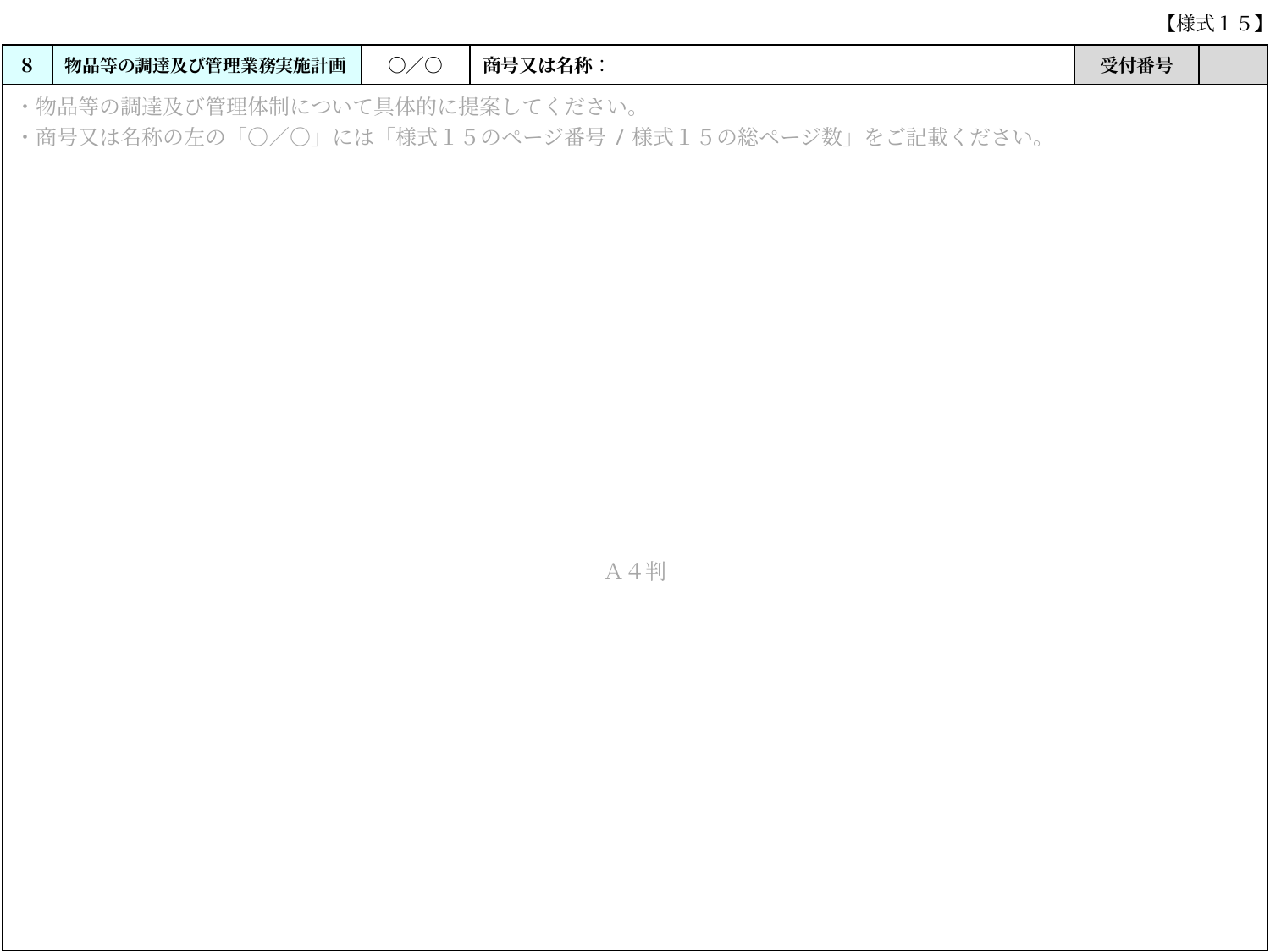

# 【様式１５】
| ８ | 物品等の調達及び管理業務実施計画 | 〇／〇 | 商号又は名称： | 受付番号 |  |
| --- | --- | --- | --- | --- | --- |
| ・物品等の調達及び管理体制について具体的に提案してください。 ・商号又は名称の左の「〇／〇」には「様式１５のページ番号/様式１５の総ページ数」をご記載ください。 Ａ４判 |  |  |  |  |  |